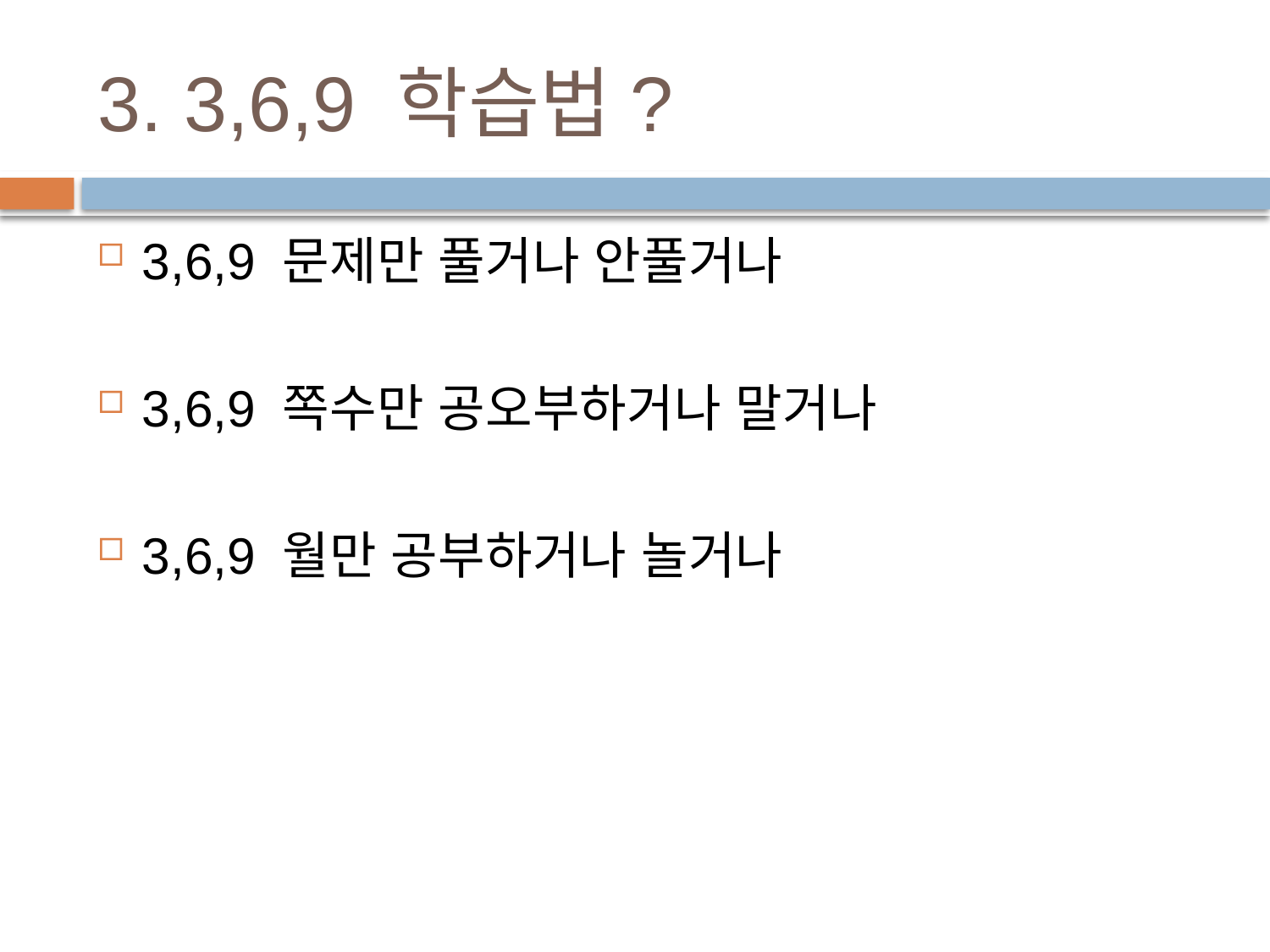

# 3. 3,6,9 학습법?
3,6,9 문제만 풀거나 안풀거나

3,6,9 쪽수만 공오부하거나 말거나

3,6,9 월만 공부하거나 놀거나